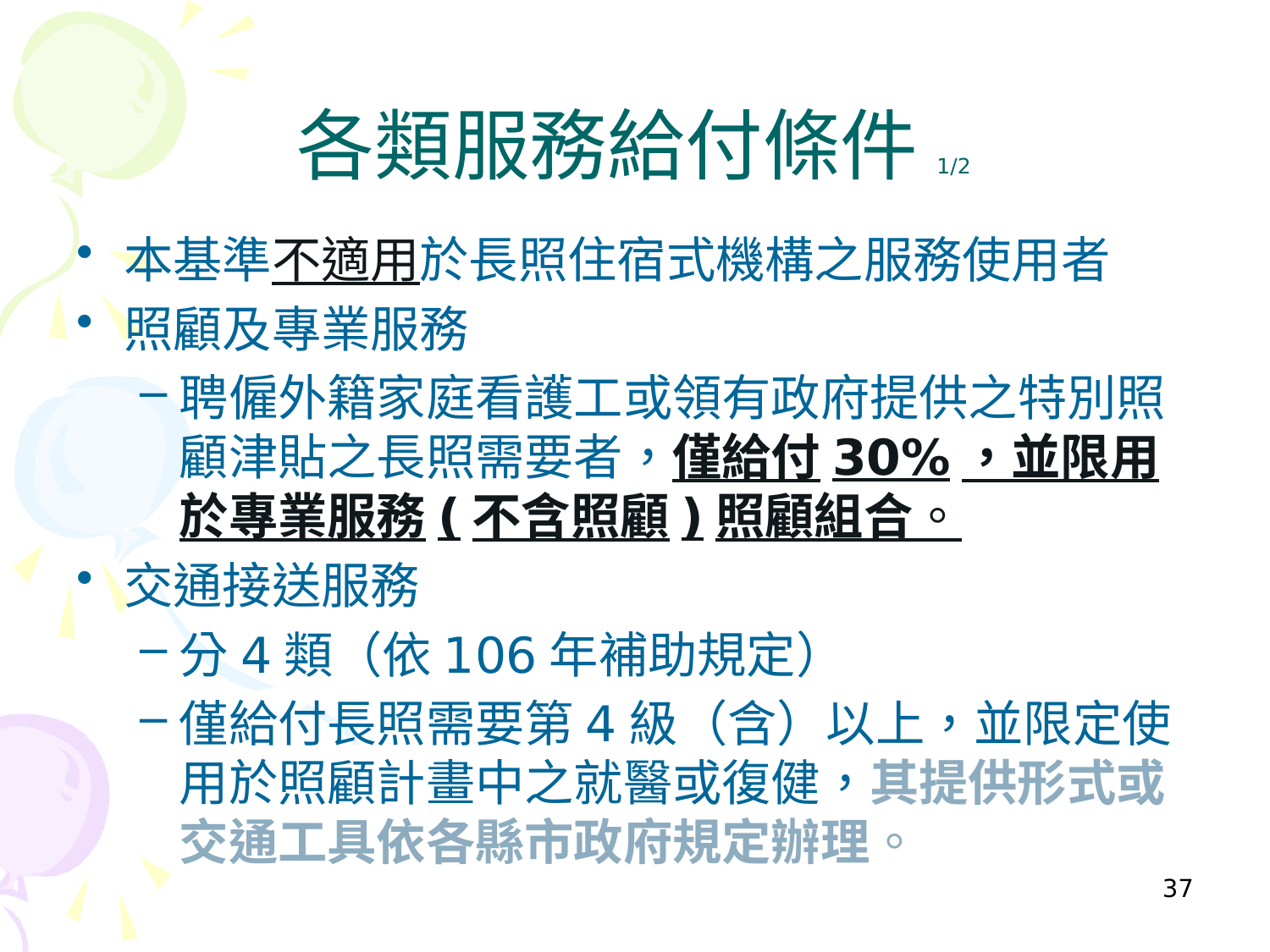

# 各類服務給付條件1/2
本基準不適用於長照住宿式機構之服務使用者
照顧及專業服務
聘僱外籍家庭看護工或領有政府提供之特別照顧津貼之長照需要者，僅給付30%，並限用於專業服務(不含照顧)照顧組合。
交通接送服務
分4類（依106年補助規定）
僅給付長照需要第4級（含）以上，並限定使用於照顧計畫中之就醫或復健，其提供形式或交通工具依各縣市政府規定辦理。
37